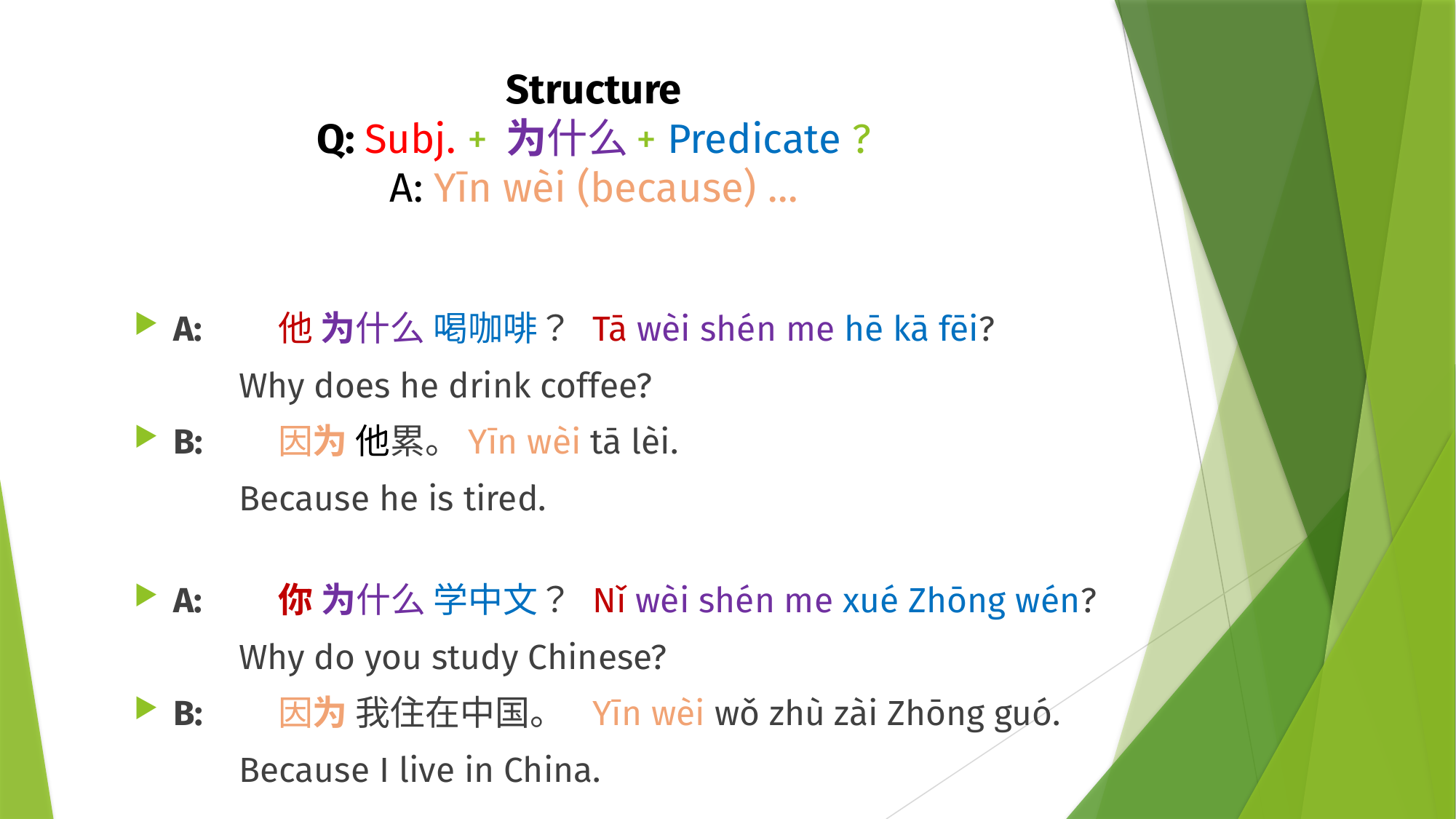

# Structure Q: Subj. + 为什么+ Predicate ? A: Yīn wèi (because) …

A:	他 为什么 喝咖啡？		Tā wèi shén me hē kā fēi?
			Why does he drink coffee?
B:	因为 他累。Yīn wèi tā lèi.
			Because he is tired.

A:	你 为什么 学中文？		Nǐ wèi shén me xué Zhōng wén?
			Why do you study Chinese?
B:	因为 我住在中国。		Yīn wèi wǒ zhù zài Zhōng guó.
			Because I live in China.